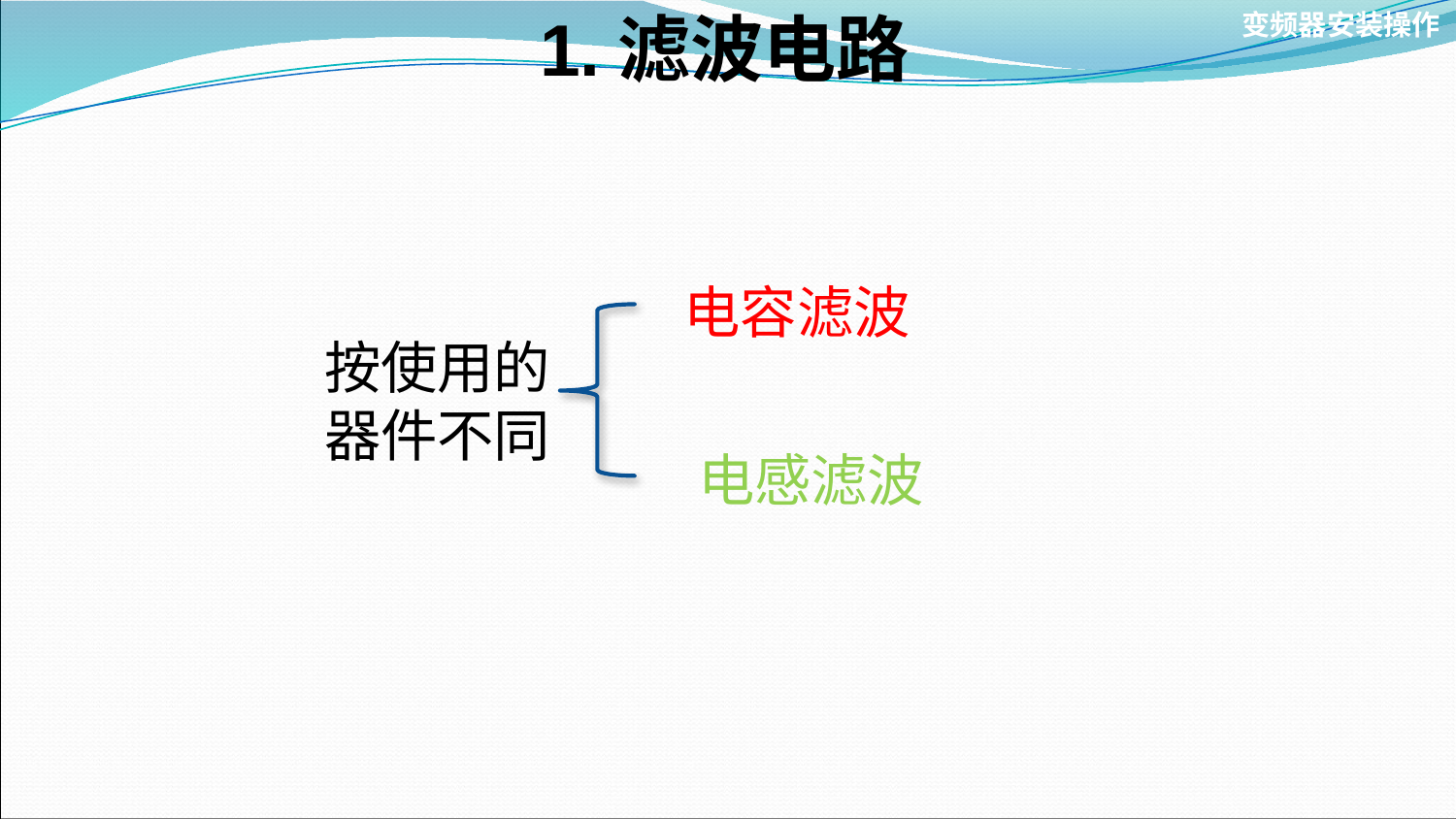

变频器安装操作
# 1.滤波电路
电容滤波

按使用的
器件不同
 电感滤波
5